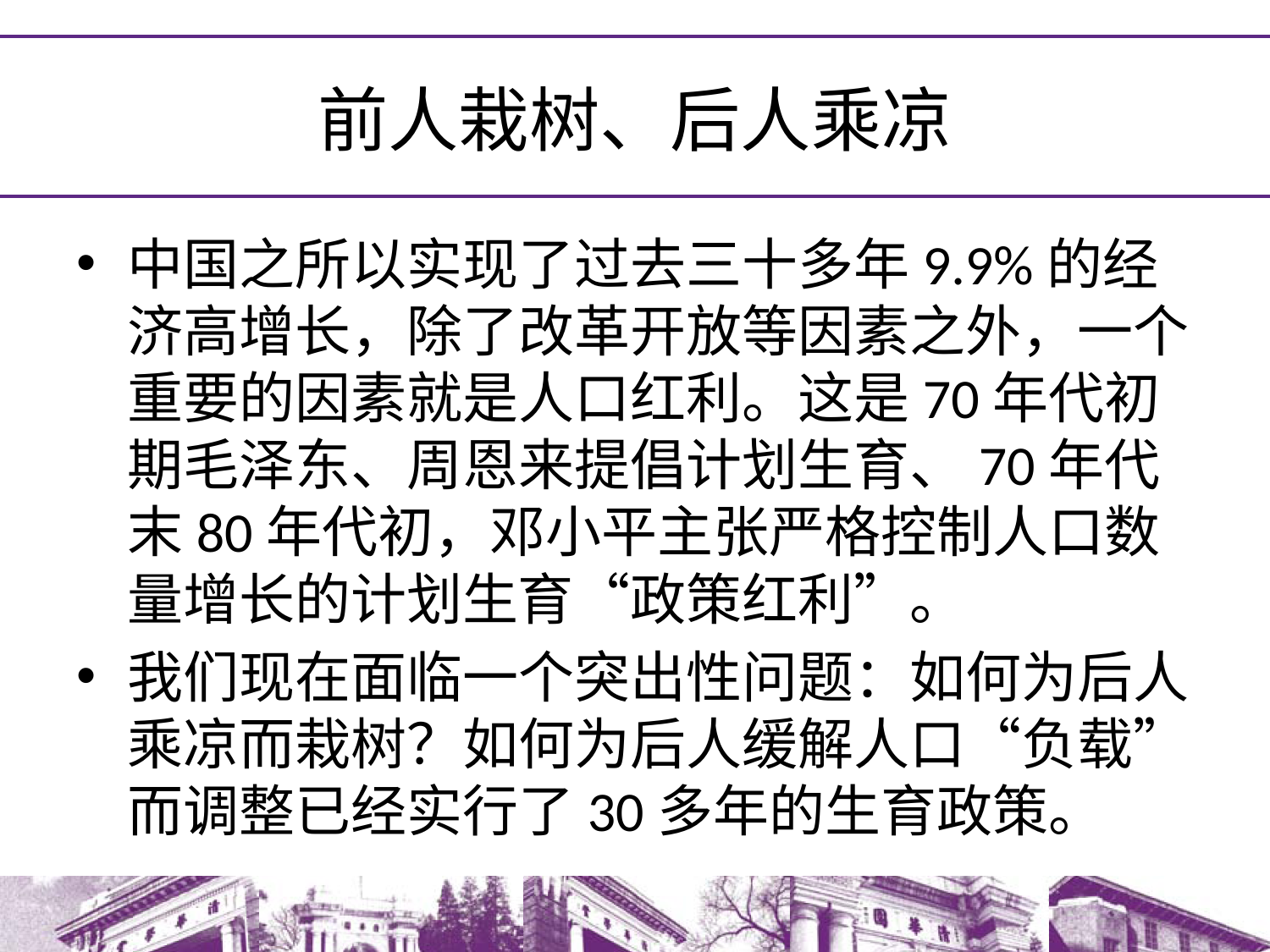

# 前人栽树、后人乘凉
中国之所以实现了过去三十多年9.9%的经济高增长，除了改革开放等因素之外，一个重要的因素就是人口红利。这是70年代初期毛泽东、周恩来提倡计划生育、70年代末80年代初，邓小平主张严格控制人口数量增长的计划生育“政策红利”。
我们现在面临一个突出性问题：如何为后人乘凉而栽树？如何为后人缓解人口“负载”而调整已经实行了30多年的生育政策。